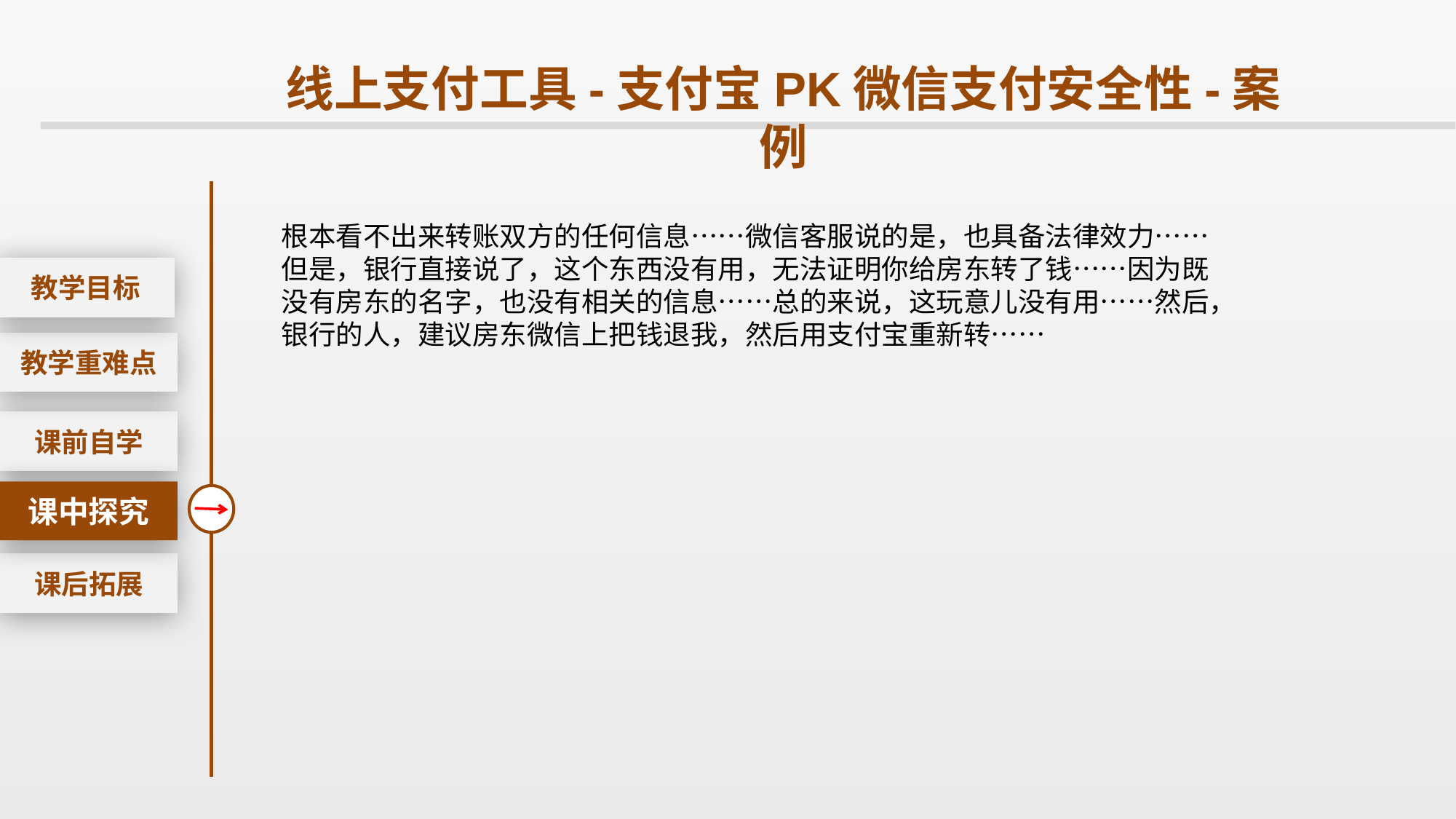

线上支付工具-支付宝PK微信支付安全性-案例

课后拓展
根本看不出来转账双方的任何信息……微信客服说的是，也具备法律效力……但是，银行直接说了，这个东西没有用，无法证明你给房东转了钱……因为既没有房东的名字，也没有相关的信息……总的来说，这玩意儿没有用……然后，银行的人，建议房东微信上把钱退我，然后用支付宝重新转……

教学目标
教学重难点
课前自学
课中探究